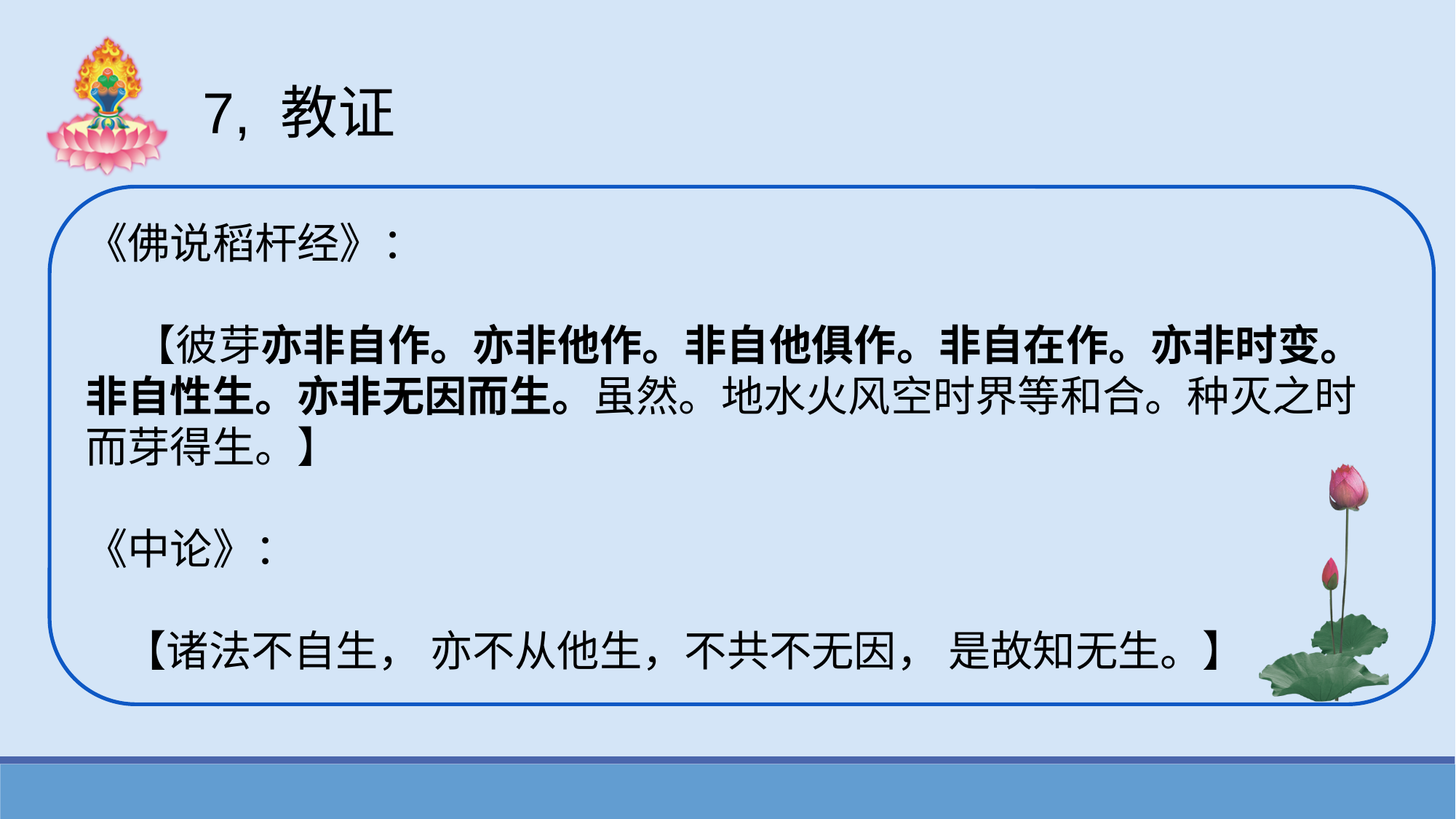

7, 教证

《佛说稻杆经》：

    【彼芽亦非自作。亦非他作。非自他俱作。非自在作。亦非时变。非自性生。亦非无因而生。虽然。地水火风空时界等和合。种灭之时而芽得生。】

《中论》：

   【诸法不自生， 亦不从他生，不共不无因， 是故知无生。】